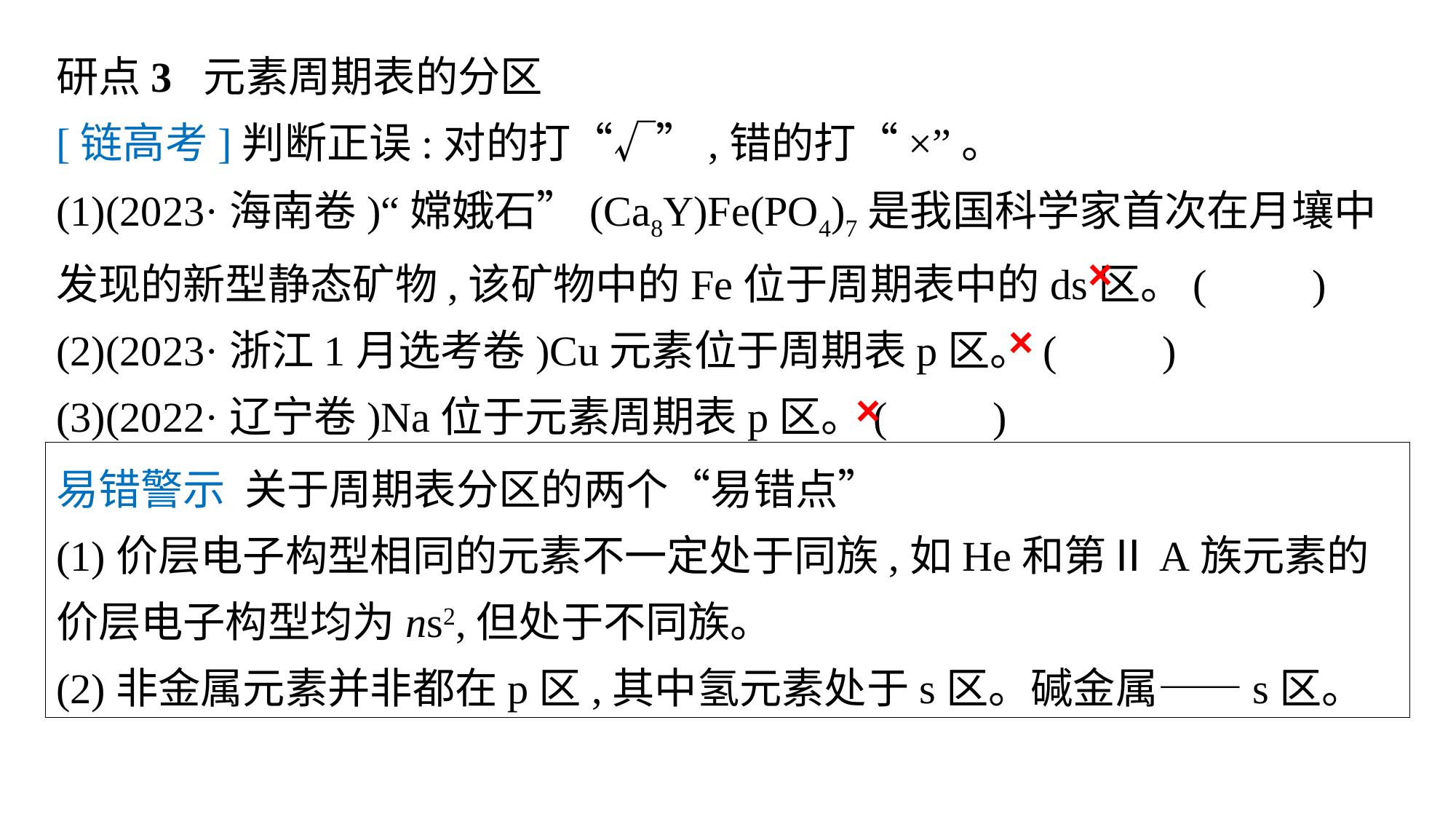

研点3  元素周期表的分区
[链高考]判断正误:对的打“√”,错的打“×”。
(1)(2023·海南卷)“嫦娥石”(Ca8Y)Fe(PO4)7是我国科学家首次在月壤中发现的新型静态矿物,该矿物中的Fe位于周期表中的ds区。(　　)
(2)(2023·浙江1月选考卷)Cu元素位于周期表p区。(　　)
(3)(2022·辽宁卷)Na位于元素周期表p区。(　　)
×
×
×
易错警示  关于周期表分区的两个“易错点”
(1)价层电子构型相同的元素不一定处于同族,如He和第ⅡA族元素的价层电子构型均为ns2,但处于不同族。
(2)非金属元素并非都在p区,其中氢元素处于s区。碱金属——s区。